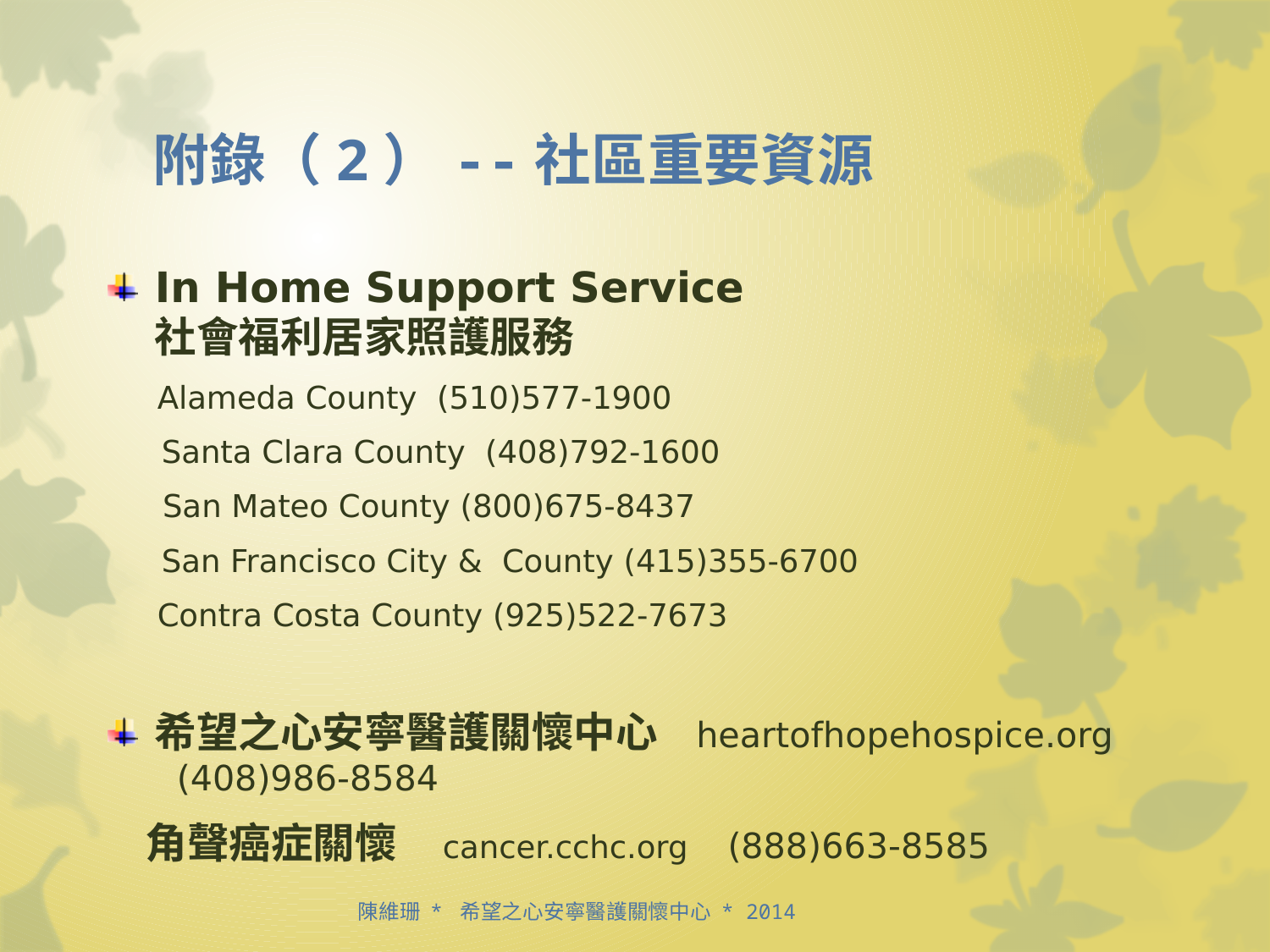

# 附錄（2）--社區重要資源
In Home Support Service                       社會福利居家照護服務
     Alameda County  (510)577-1900
     Santa Clara County  (408)792-1600
     San Mateo County (800)675-8437
     San Francisco City &  County (415)355-6700
     Contra Costa County (925)522-7673

希望之心安寧醫護關懷中心   heartofhopehospice.org   (408)986-8584
   角聲癌症關懷　 cancer.cchc.org    (888)663-8585
　　　　　             陳維珊 * 希望之心安寧醫護關懷中心 * 2014